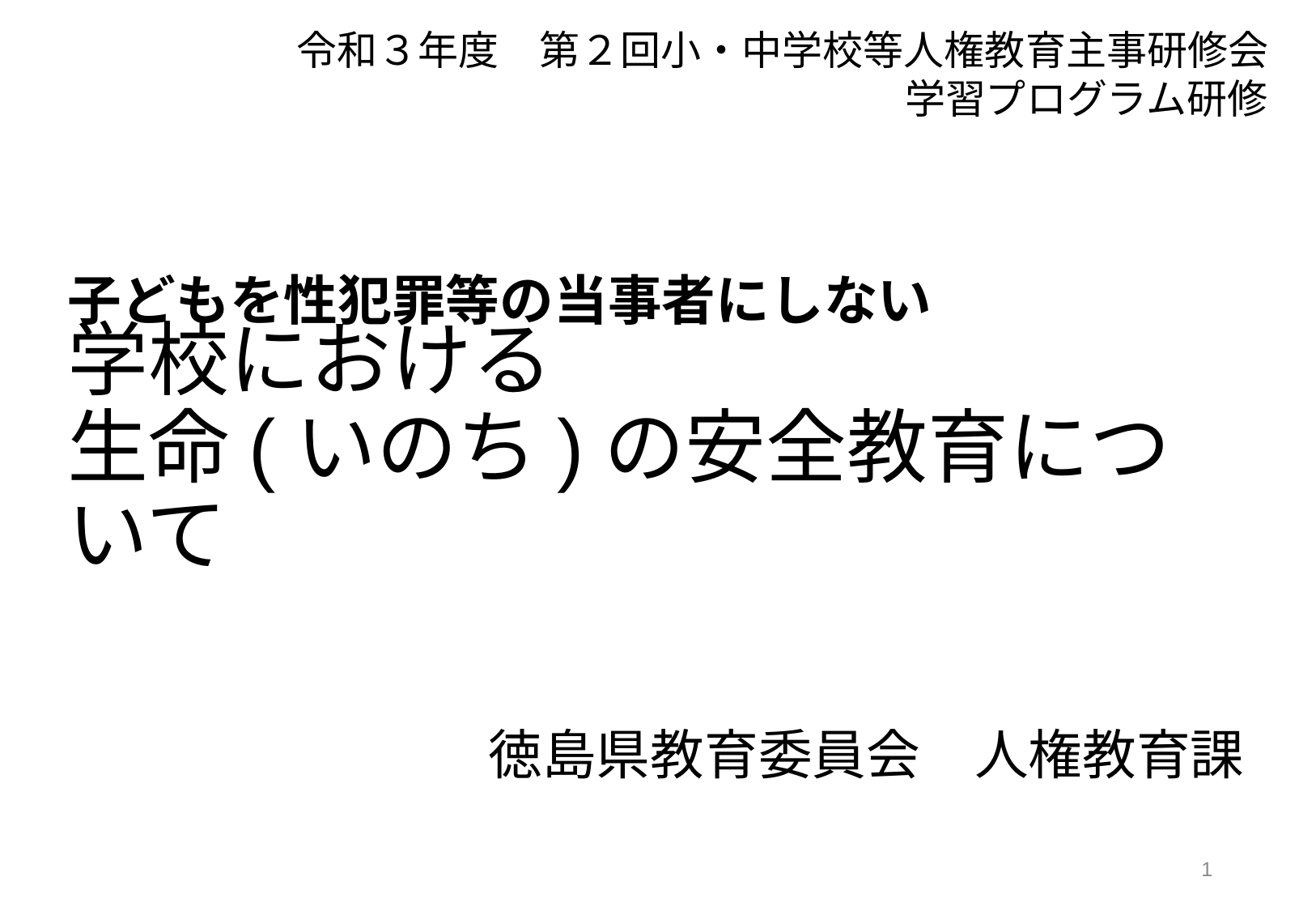

令和３年度　第２回小・中学校等人権教育主事研修会
学習プログラム研修
# 学校における
生命(いのち)の安全教育について
子どもを性犯罪等の当事者にしない
徳島県教育委員会　人権教育課
1